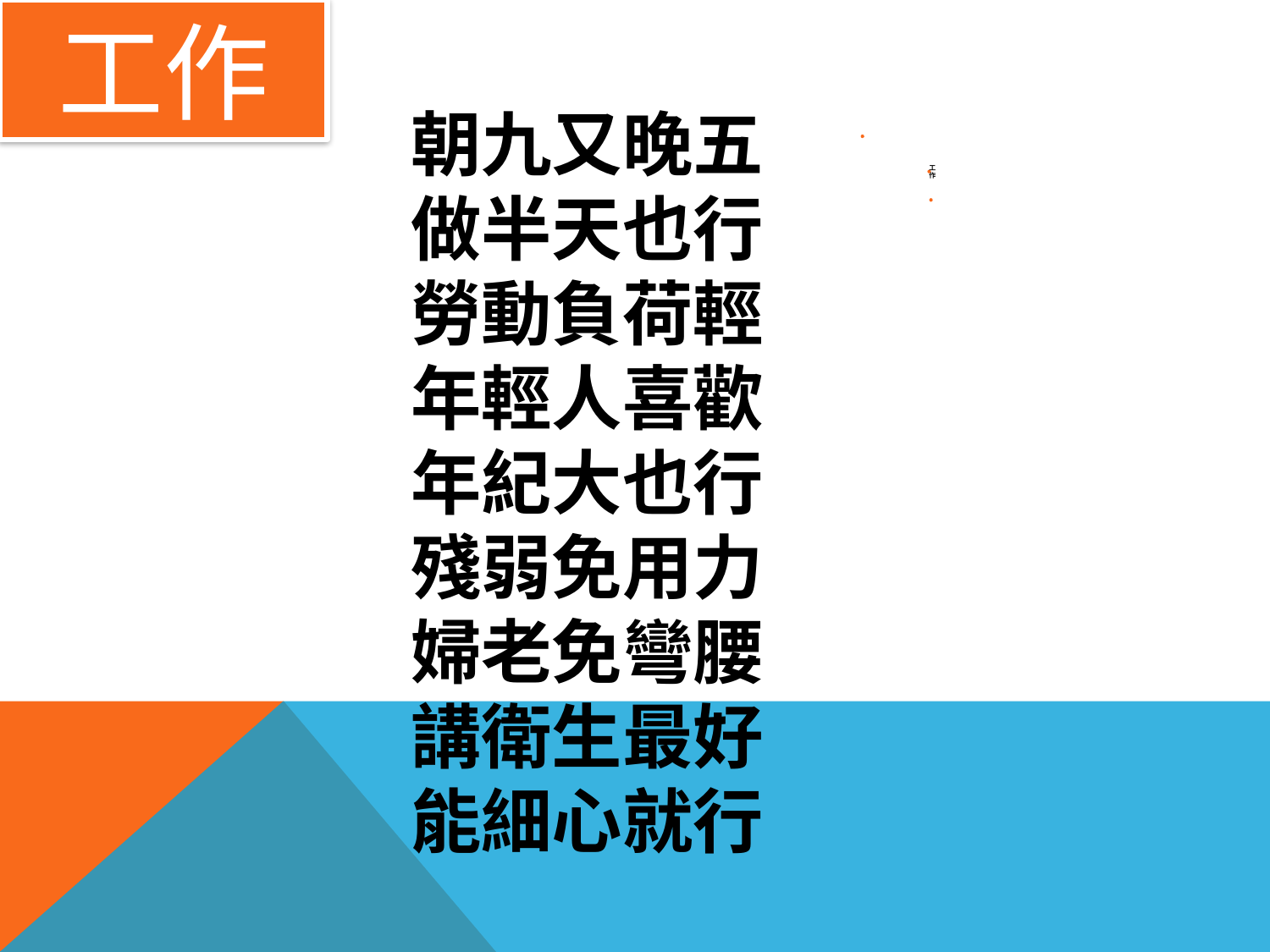

工作
工作
朝九又晚五
做半天也行
勞動負荷輕
年輕人喜歡
年紀大也行
殘弱免用力
婦老免彎腰
講衛生最好
能細心就行